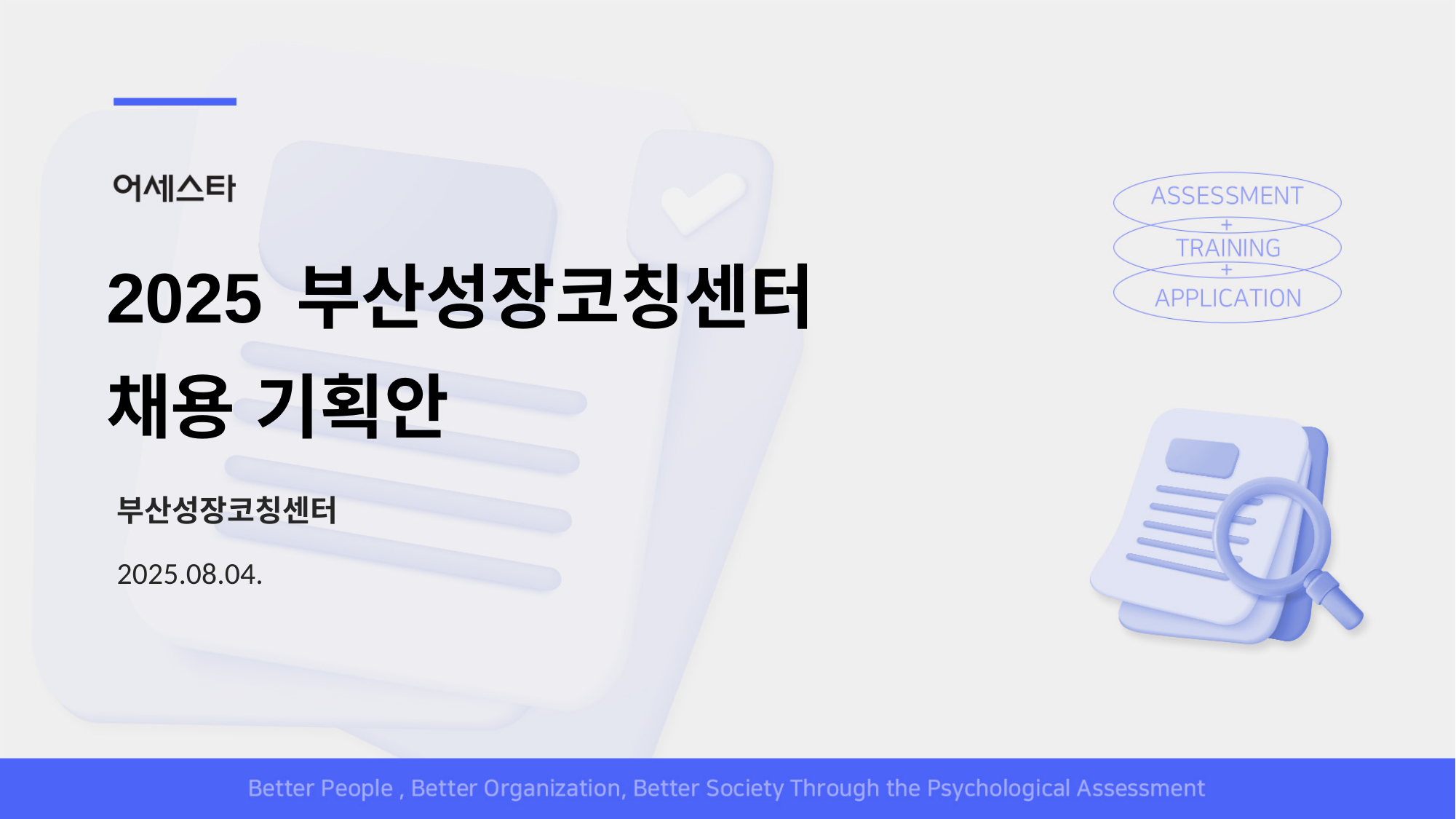

# 2025 부산성장코칭센터 채용 기획안
부산성장코칭센터
2025.08.04.